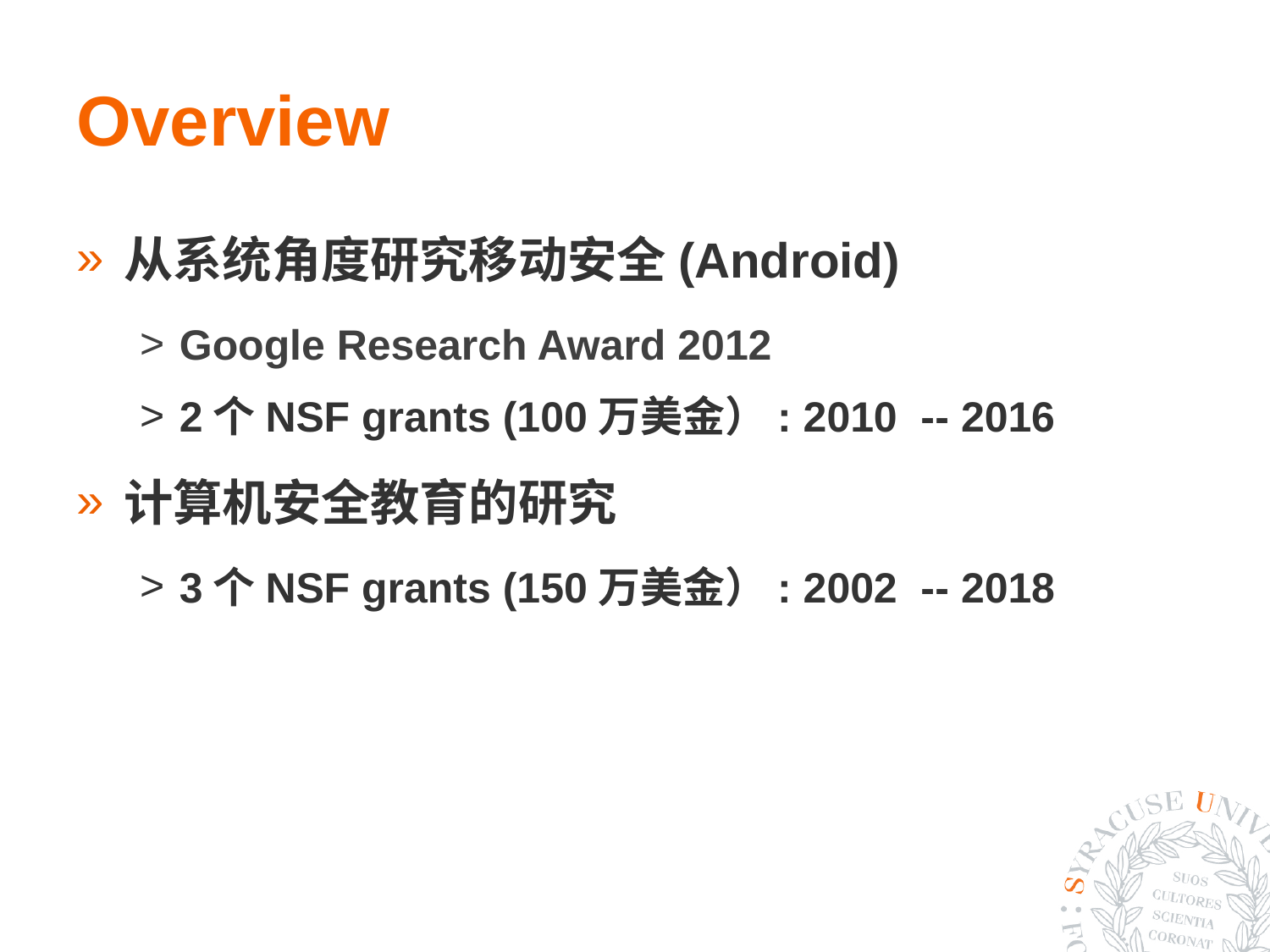

# Overview
从系统角度研究移动安全(Android)
Google Research Award 2012
2个NSF grants (100万美金）: 2010  -- 2016
计算机安全教育的研究
3个NSF grants (150万美金）: 2002  -- 2018